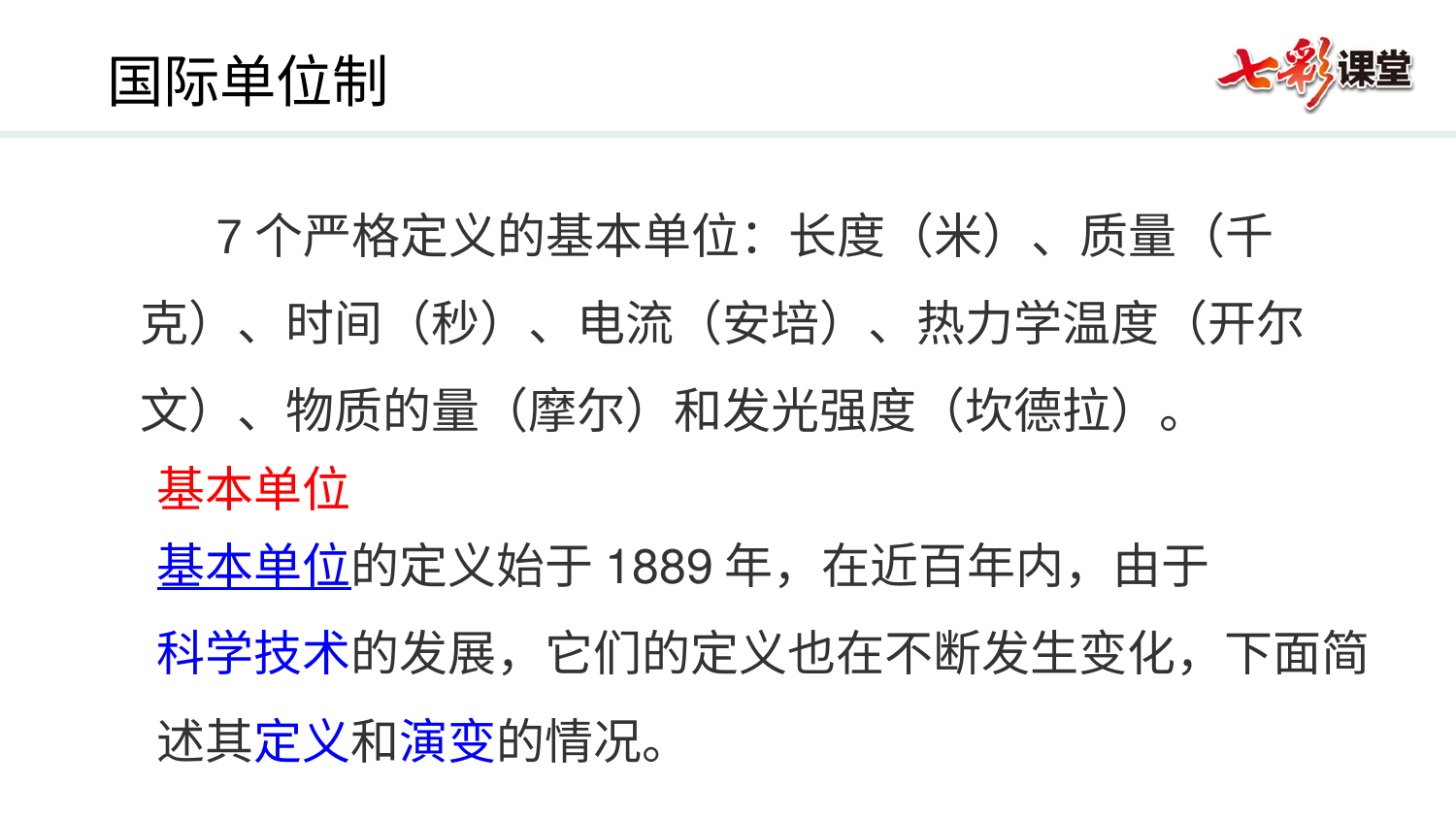

国际单位制
    7个严格定义的基本单位：长度（米）、质量（千克）、时间（秒）、电流（安培）、热力学温度（开尔文）、物质的量（摩尔）和发光强度（坎德拉）。
基本单位
基本单位的定义始于1889年，在近百年内，由于科学技术的发展，它们的定义也在不断发生变化，下面简述其定义和演变的情况。